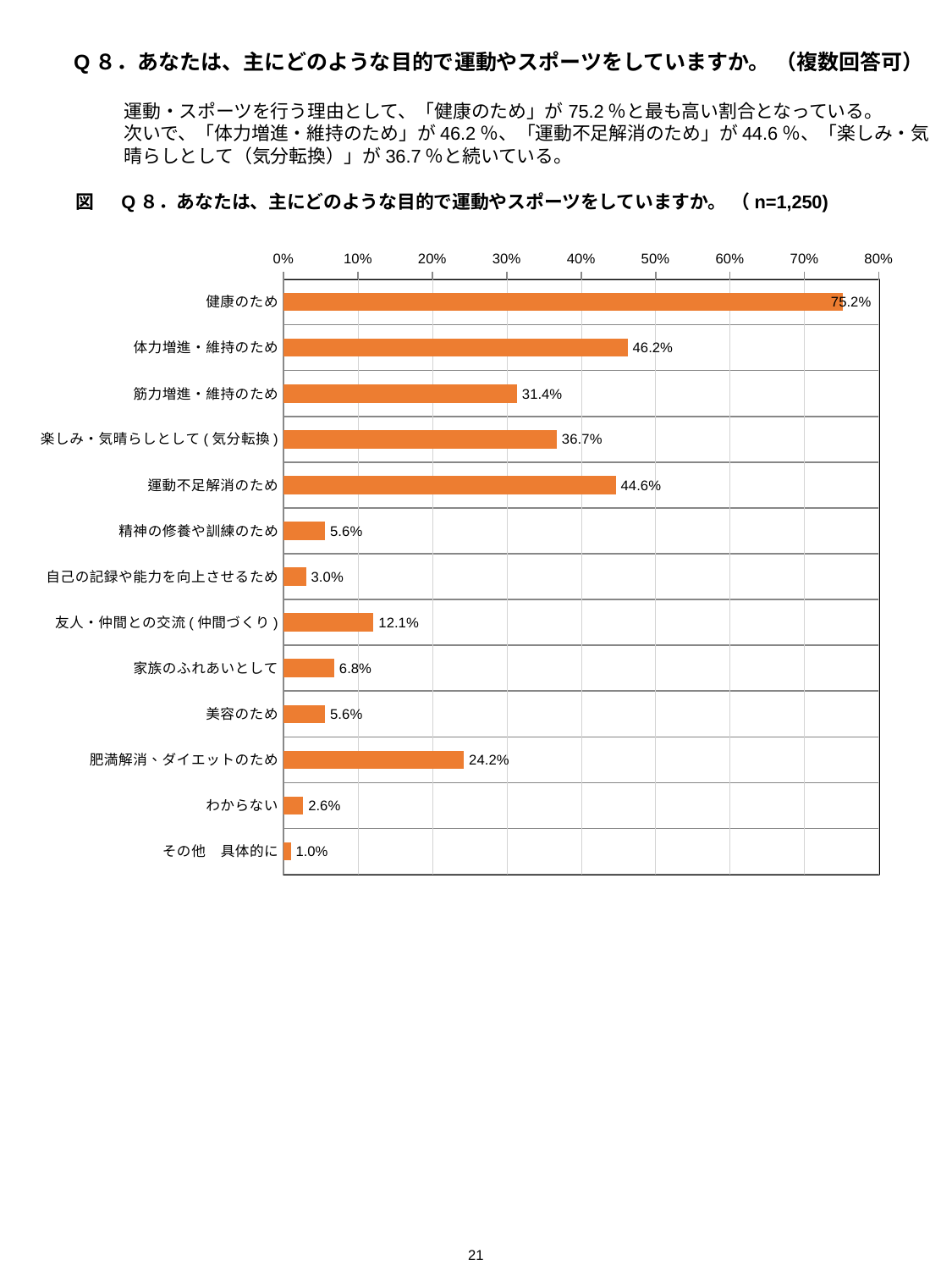

Q８．あなたは、主にどのような目的で運動やスポーツをしていますか。 （複数回答可）

運動・スポーツを行う理由として、「健康のため」が75.2％と最も高い割合となっている。
次いで、「体力増進・維持のため」が46.2％、「運動不足解消のため」が44.6％、「楽しみ・気晴らしとして（気分転換）」が36.7％と続いている。
図　 Q８．あなたは、主にどのような目的で運動やスポーツをしていますか。 （n=1,250)

### Chart

| Category |  |
|---|---|
| 健康のため | 75.2 |
| 体力増進・維持のため | 46.24 |
| 筋力増進・維持のため | 31.36 |
| 楽しみ・気晴らしとして(気分転換) | 36.72 |
| 運動不足解消のため | 44.64 |
| 精神の修養や訓練のため | 5.6 |
| 自己の記録や能力を向上させるため | 3.04 |
| 友人・仲間との交流(仲間づくり) | 12.08 |
| 家族のふれあいとして | 6.8 |
| 美容のため | 5.6 |
| 肥満解消、ダイエットのため | 24.24 |
| わからない | 2.64 |
| その他　具体的に | 0.96 |
21